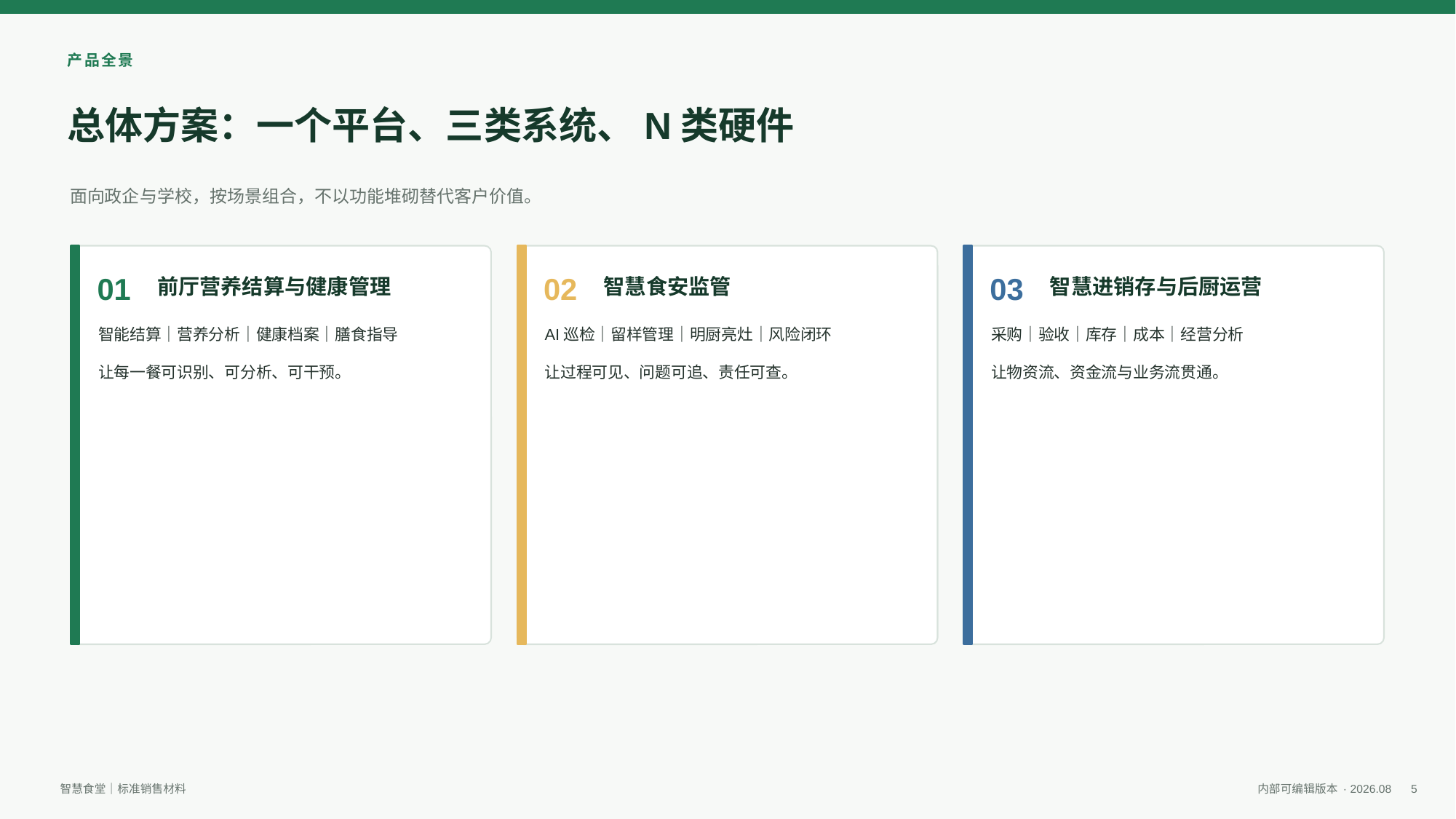

产品全景
总体方案：一个平台、三类系统、N类硬件
面向政企与学校，按场景组合，不以功能堆砌替代客户价值。

01
前厅营养结算与健康管理
02
智慧食安监管
03
智慧进销存与后厨运营
智能结算｜营养分析｜健康档案｜膳食指导

让每一餐可识别、可分析、可干预。
AI巡检｜留样管理｜明厨亮灶｜风险闭环

让过程可见、问题可追、责任可查。
采购｜验收｜库存｜成本｜经营分析

让物资流、资金流与业务流贯通。
5